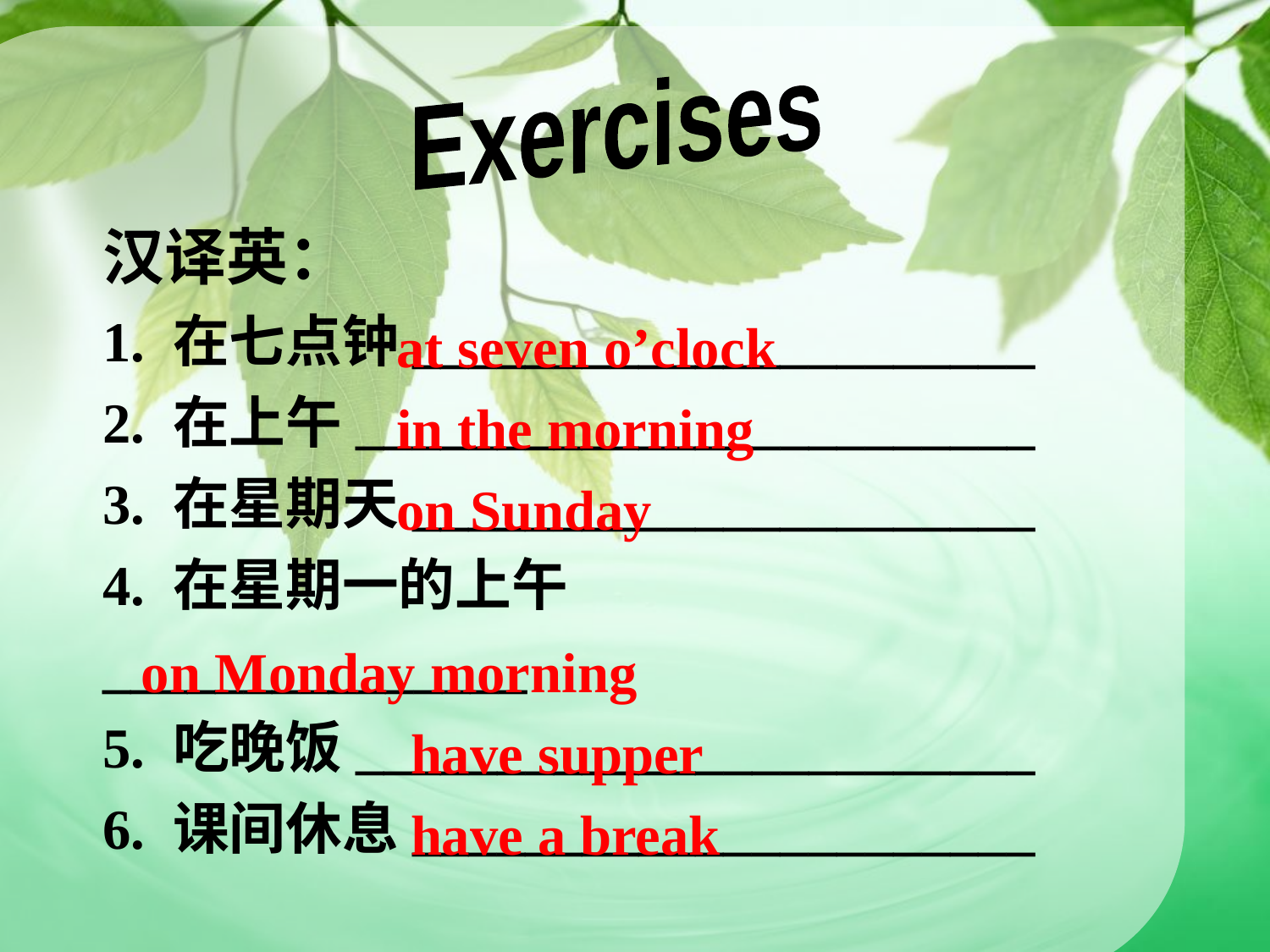

Exercises
汉译英：
1. 在七点钟______________________
2. 在上午________________________
3. 在星期天______________________
4. 在星期一的上午                                               _______________
5. 吃晚饭________________________
6. 课间休息______________________
                  at seven o’clock
                  in the morning
                  on Sunday

on Monday morning
                   have supper
                   have a break